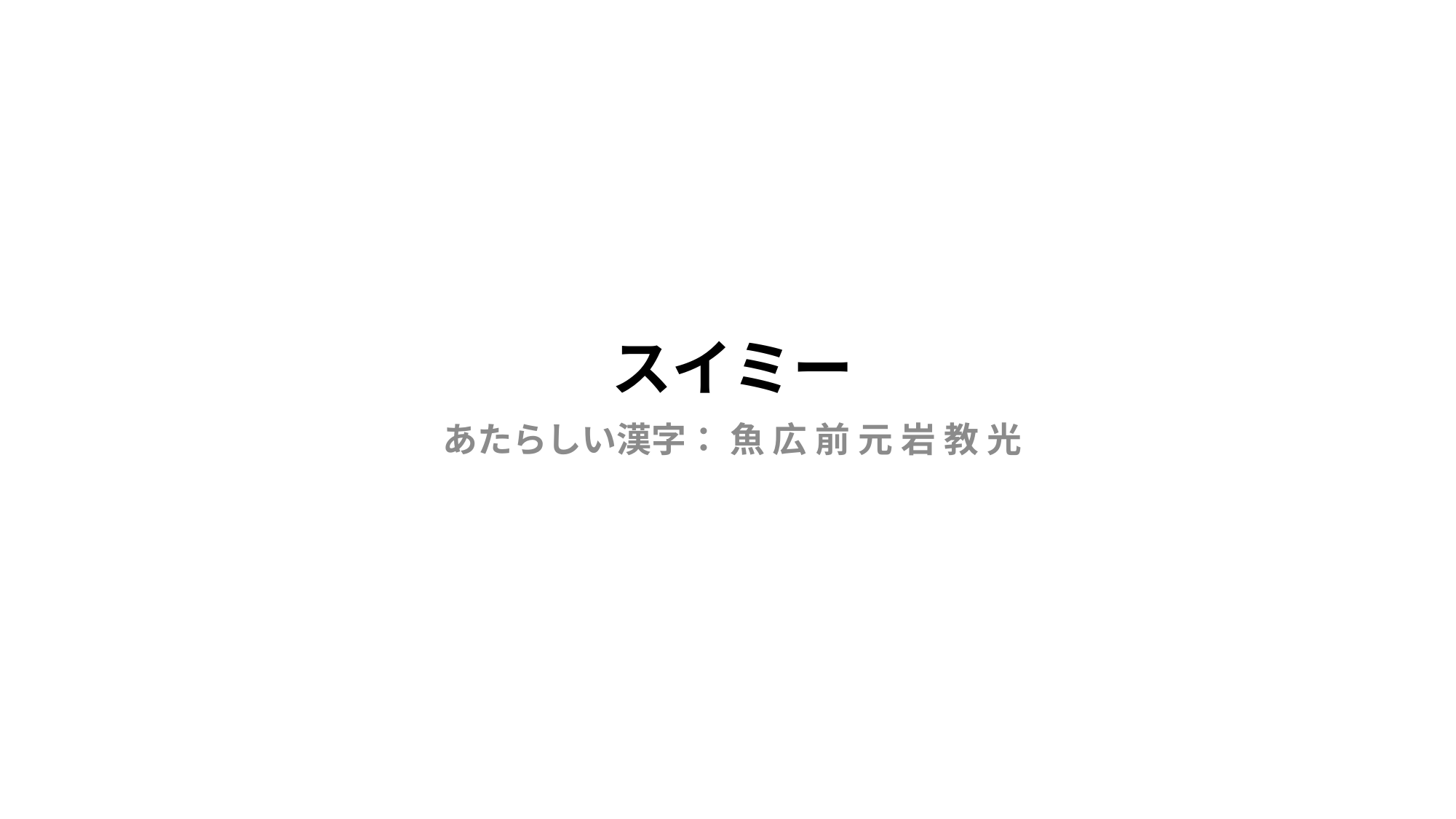

# スイミー
あたらしい漢字： 魚 広 前 元 岩 教 光